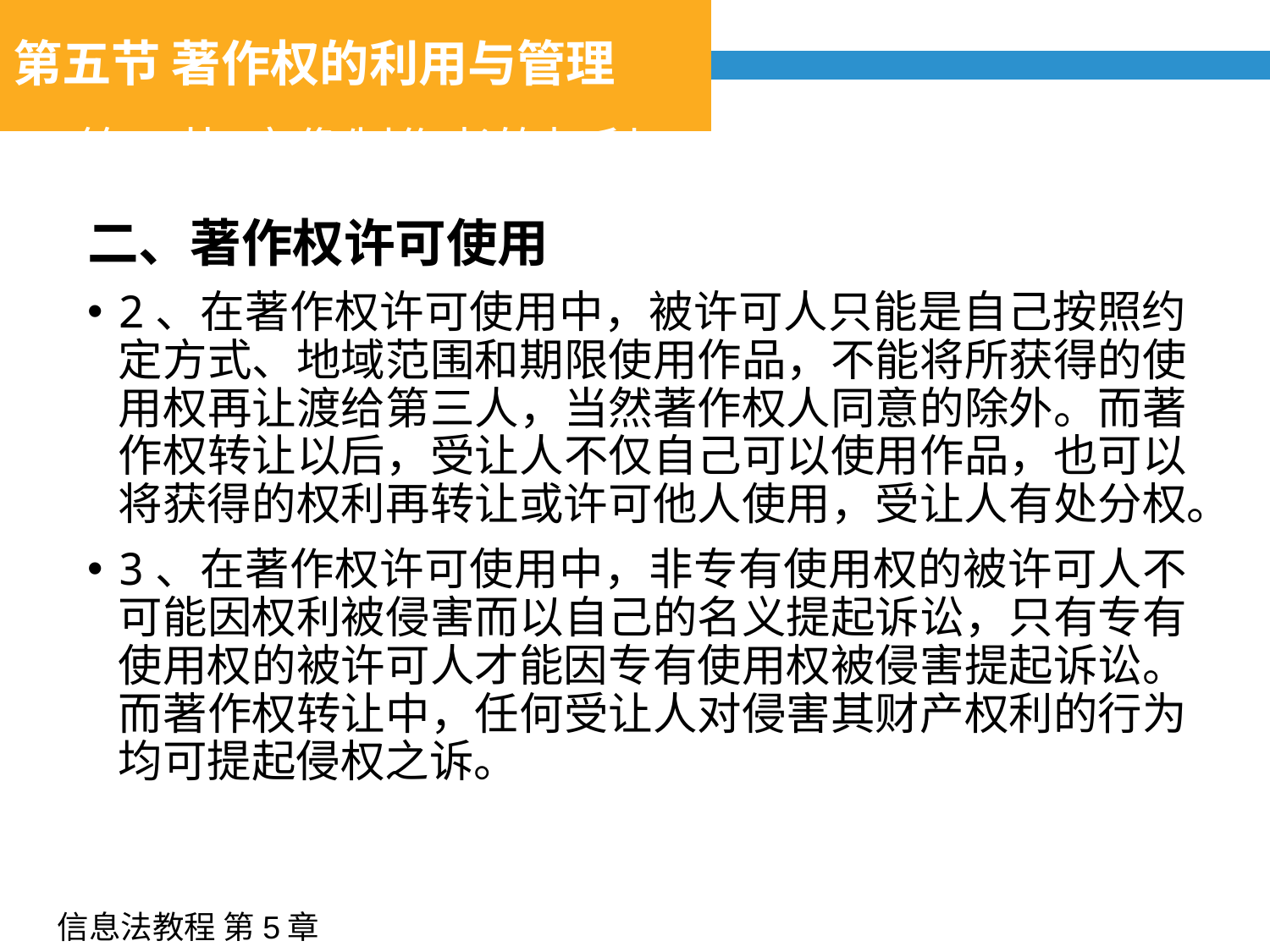

第五节 著作权的利用与管理
# 第三节  音像制作者的权利
二、著作权许可使用
	2、在著作权许可使用中，被许可人只能是自己按照约定方式、地域范围和期限使用作品，不能将所获得的使用权再让渡给第三人，当然著作权人同意的除外。而著作权转让以后，受让人不仅自己可以使用作品，也可以将获得的权利再转让或许可他人使用，受让人有处分权。
	3、在著作权许可使用中，非专有使用权的被许可人不可能因权利被侵害而以自己的名义提起诉讼，只有专有使用权的被许可人才能因专有使用权被侵害提起诉讼。而著作权转让中，任何受让人对侵害其财产权利的行为均可提起侵权之诉。
信息法教程 第5章